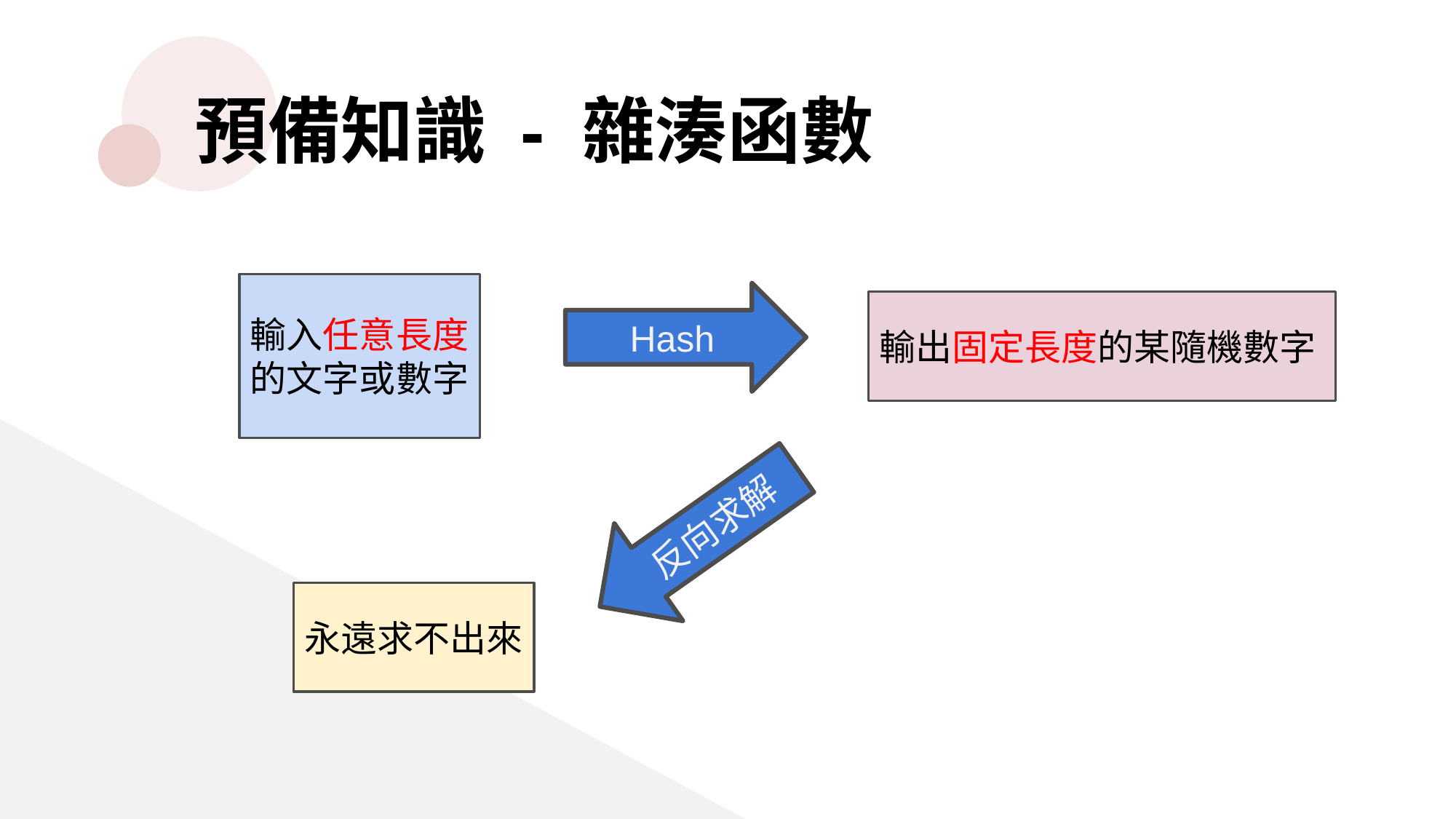

預備知識 - 雜湊函數

輸入任意長度的文字或數字

Hash

輸出固定長度的某隨機數字

反向求解

永遠求不出來